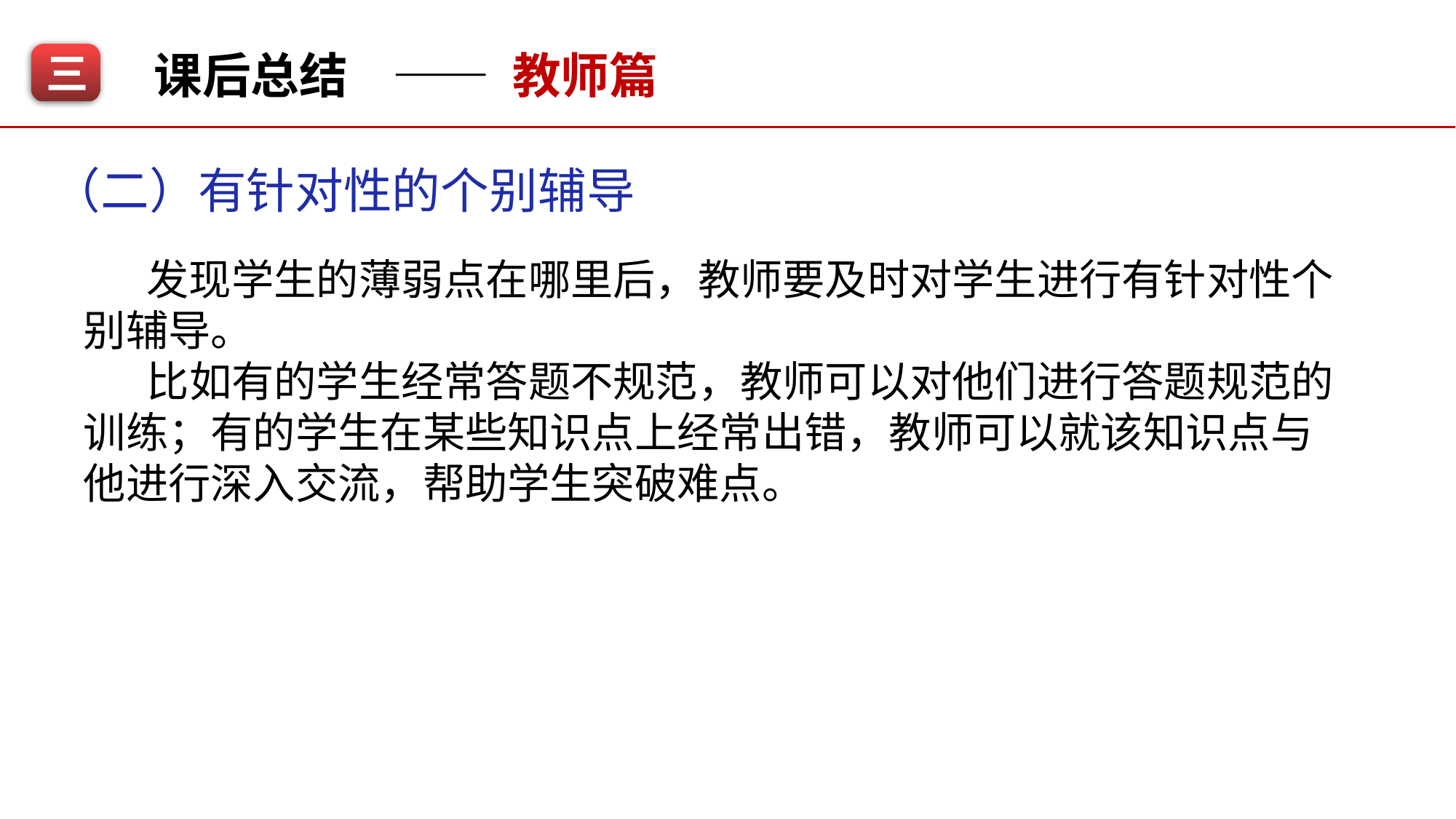

课后总结
—— 教师篇
三
（二）有针对性的个别辅导
发现学生的薄弱点在哪里后，教师要及时对学生进行有针对性个别辅导。
比如有的学生经常答题不规范，教师可以对他们进行答题规范的训练；有的学生在某些知识点上经常出错，教师可以就该知识点与他进行深入交流，帮助学生突破难点。